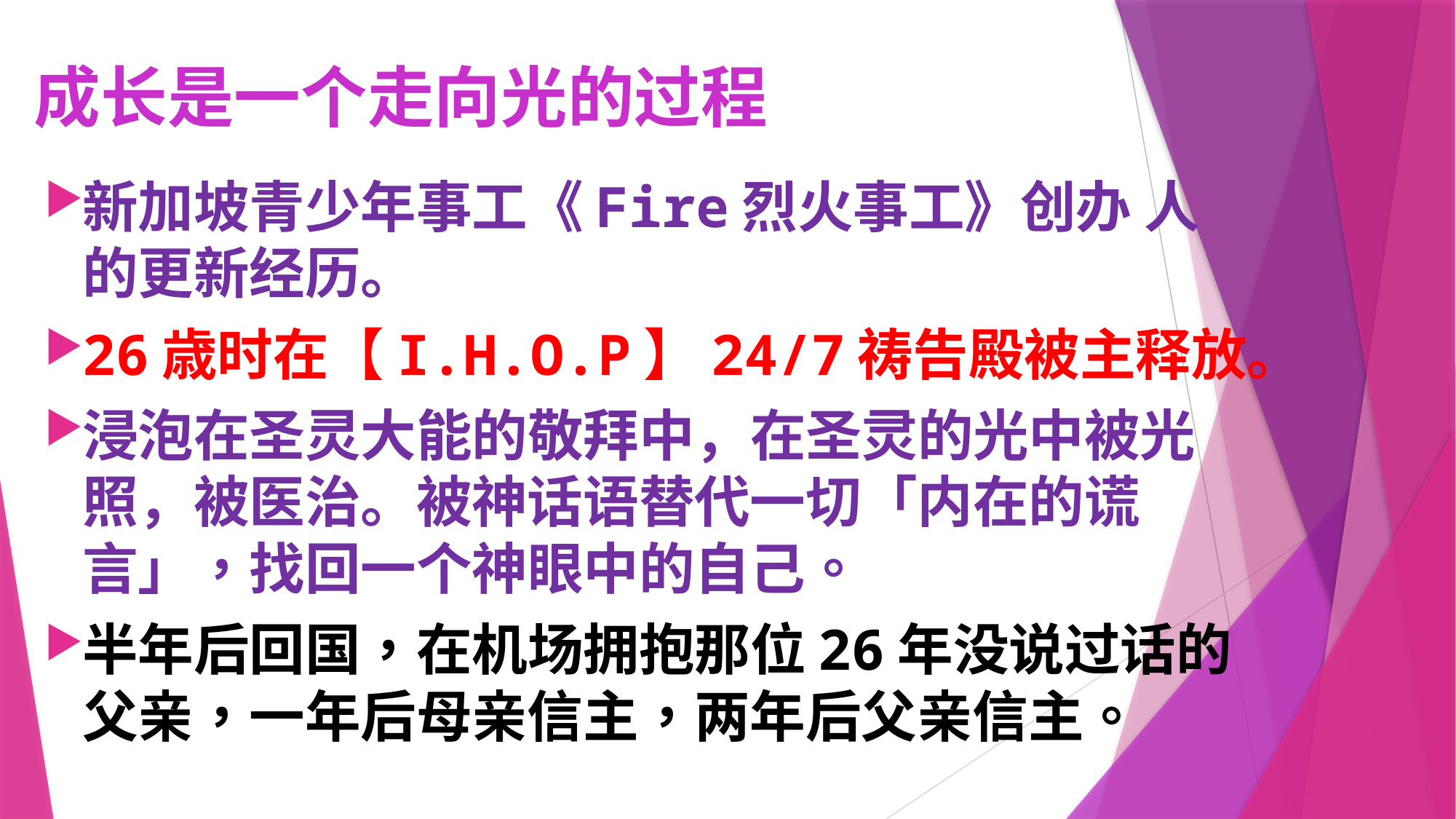

# 成长是一个走向光的过程
新加坡青少年事工《Fire烈火事工》创办 人的更新经历。
26歳时在【I.H.O.P】24/7祷告殿被主释放。
浸泡在圣灵大能的敬拜中，在圣灵的光中被光照，被医治。被神话语替代一切「内在的谎言」，找回一个神眼中的自己。
半年后回国，在机场拥抱那位26年没说过话的父亲，一年后母亲信主，两年后父亲信主。